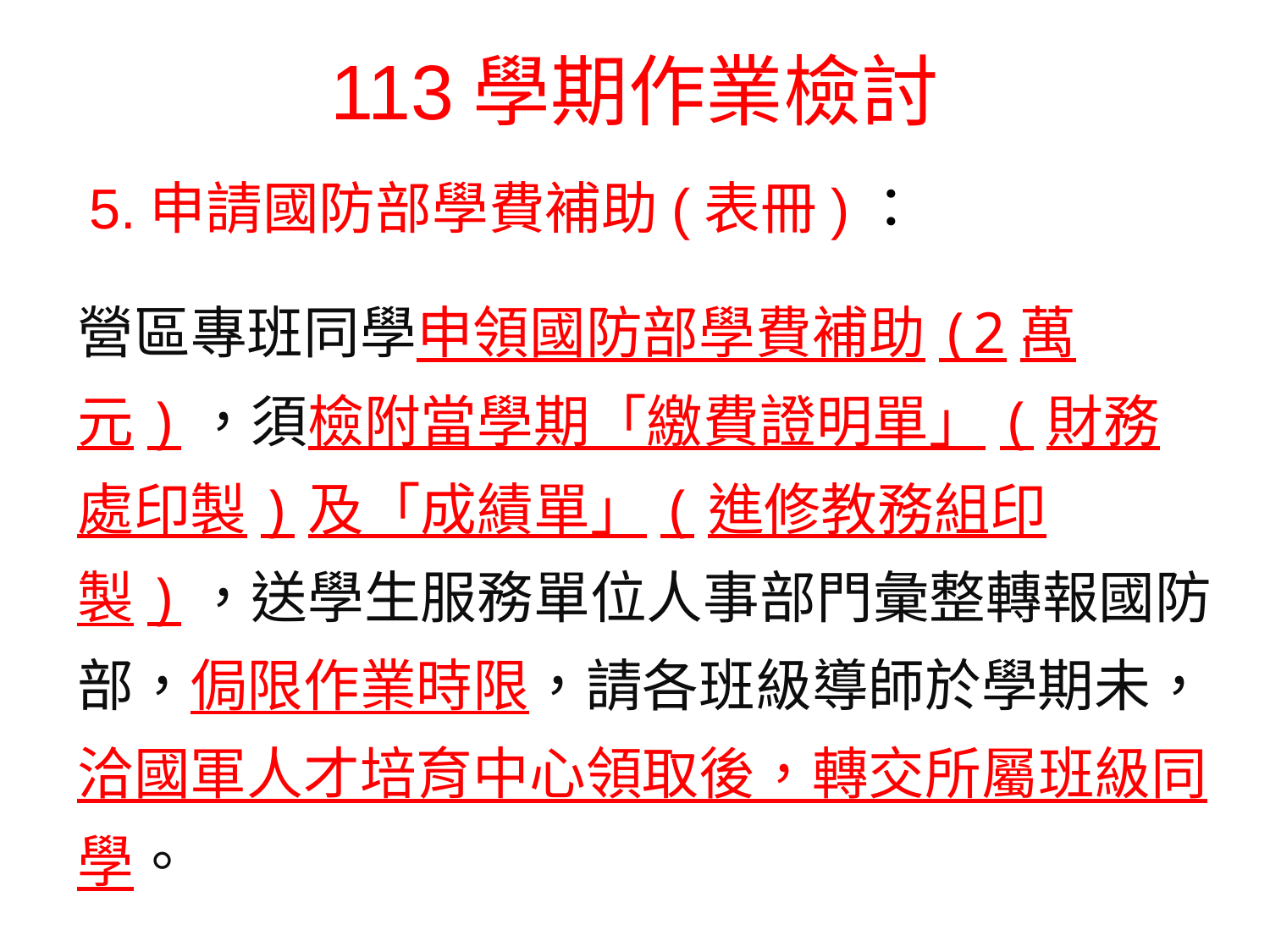

113學期作業檢討
5.申請國防部學費補助(表冊)：
營區專班同學申領國防部學費補助(2萬元)，須檢附當學期「繳費證明單」(財務處印製)及「成績單」(進修教務組印製)，送學生服務單位人事部門彙整轉報國防部，侷限作業時限，請各班級導師於學期未，洽國軍人才培育中心領取後，轉交所屬班級同學。